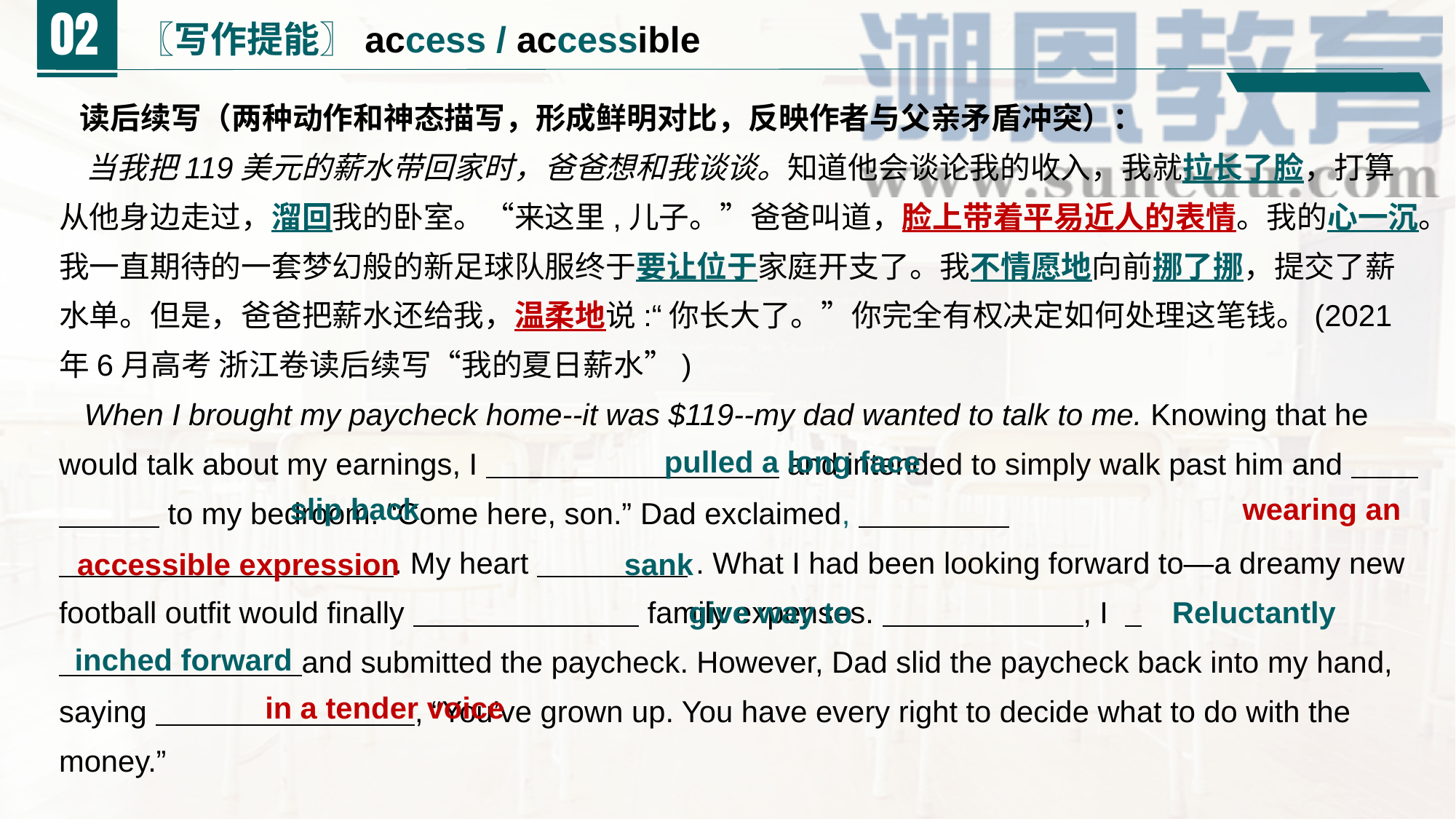

02

〖写作提能〗access / accessible
  读后续写（两种动作和神态描写，形成鲜明对比，反映作者与父亲矛盾冲突）：
   当我把119美元的薪水带回家时，爸爸想和我谈谈。知道他会谈论我的收入，我就拉长了脸，打算从他身边走过，溜回我的卧室。“来这里,儿子。”爸爸叫道，脸上带着平易近人的表情。我的心一沉。我一直期待的一套梦幻般的新足球队服终于要让位于家庭开支了。我不情愿地向前挪了挪，提交了薪水单。但是，爸爸把薪水还给我，温柔地说:“你长大了。”你完全有权决定如何处理这笔钱。(2021年6月高考 浙江卷读后续写“我的夏日薪水”)
   When I brought my paycheck home--it was $119--my dad wanted to talk to me. Knowing that he would talk about my earnings, I                                     and intended to simply walk past him and                       to my bedroom. “Come here, son.” Dad exclaimed,                   。
                                        . My heart                    . What I had been looking forward to—a dreamy new football outfit would finally                             family expenses.                         , I
                             and submitted the paycheck. However, Dad slid the paycheck back into my hand, saying                                , “You’ve grown up. You have every right to decide what to do with the money.”
pulled a long face
slip back
wearing an
 accessible expression
 sank
give way to
Reluctantly
inched forward
in a tender voice